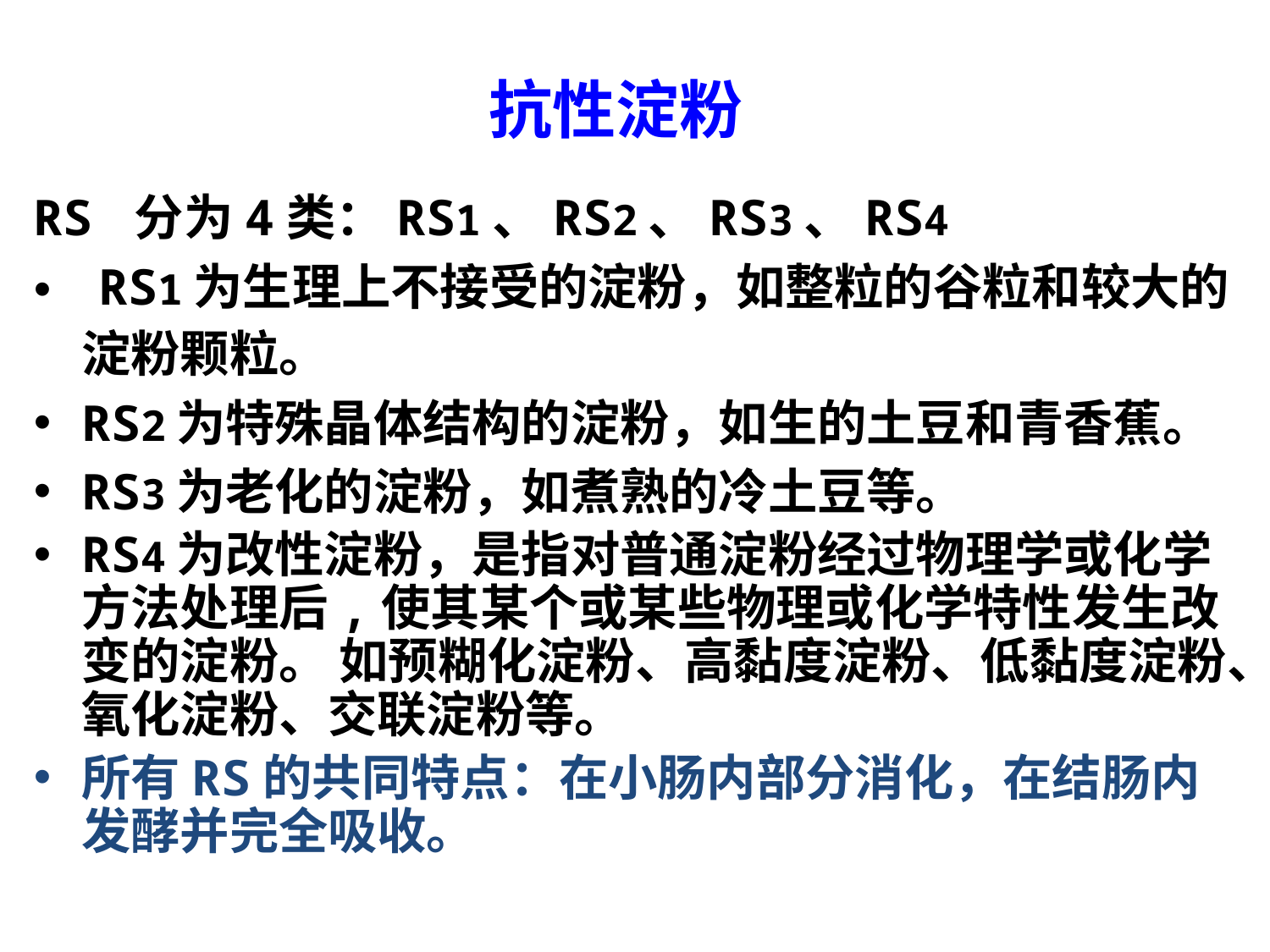

抗性淀粉
RS 分为4类：RS1、RS2、RS3、RS4
 RS1为生理上不接受的淀粉，如整粒的谷粒和较大的淀粉颗粒。
RS2为特殊晶体结构的淀粉，如生的土豆和青香蕉。
RS3为老化的淀粉，如煮熟的冷土豆等。
RS4为改性淀粉，是指对普通淀粉经过物理学或化学方法处理后,使其某个或某些物理或化学特性发生改变的淀粉。 如预糊化淀粉、高黏度淀粉、低黏度淀粉、氧化淀粉、交联淀粉等。
所有RS的共同特点：在小肠内部分消化，在结肠内发酵并完全吸收。